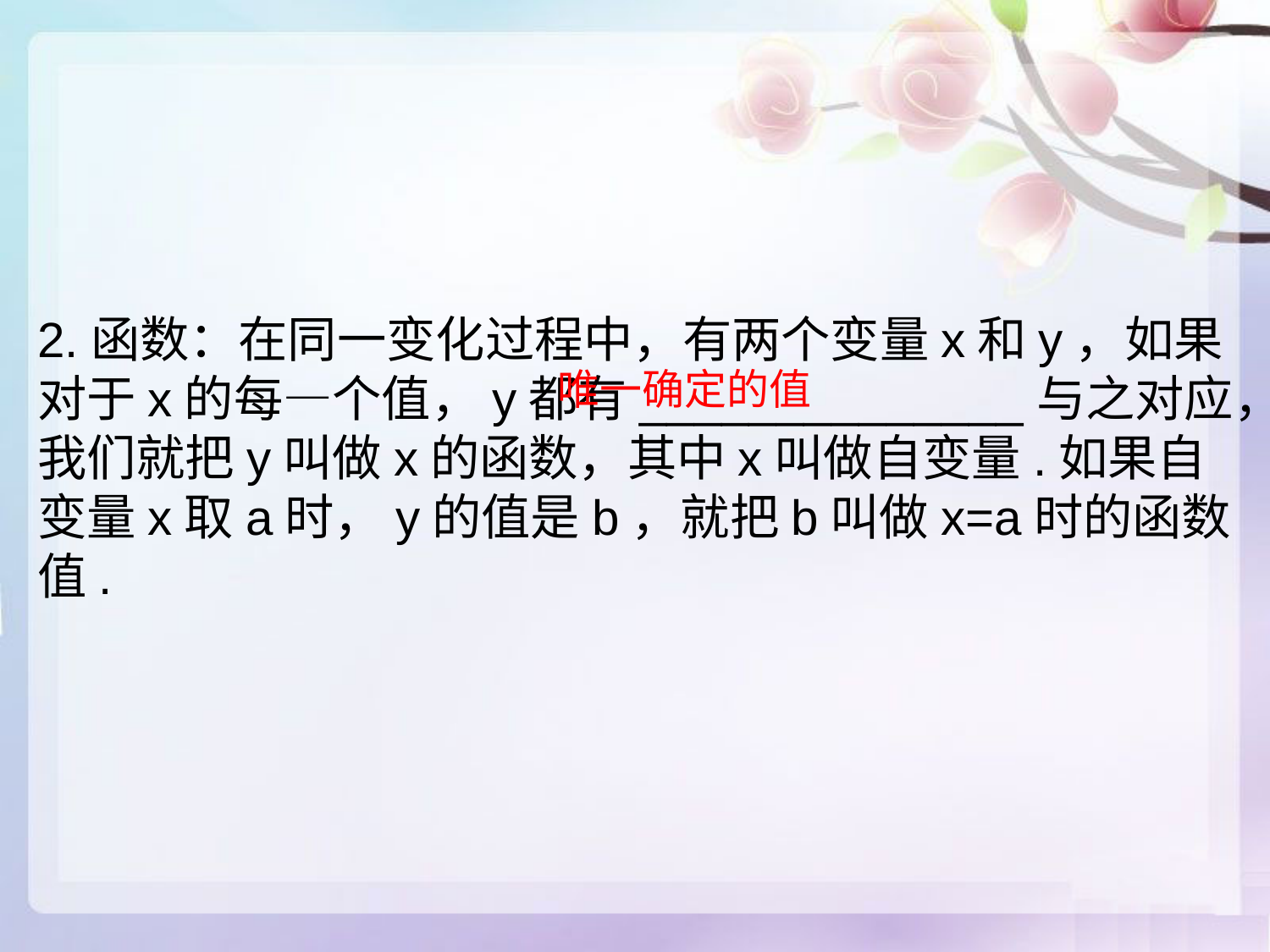

2.函数：在同一变化过程中，有两个变量x和y，如果对于x的每—个值，y都有______________与之对应，我们就把y叫做x的函数，其中x叫做自变量.如果自变量x取a时，y的值是b，就把b叫做x=a时的函数值.
唯一确定的值